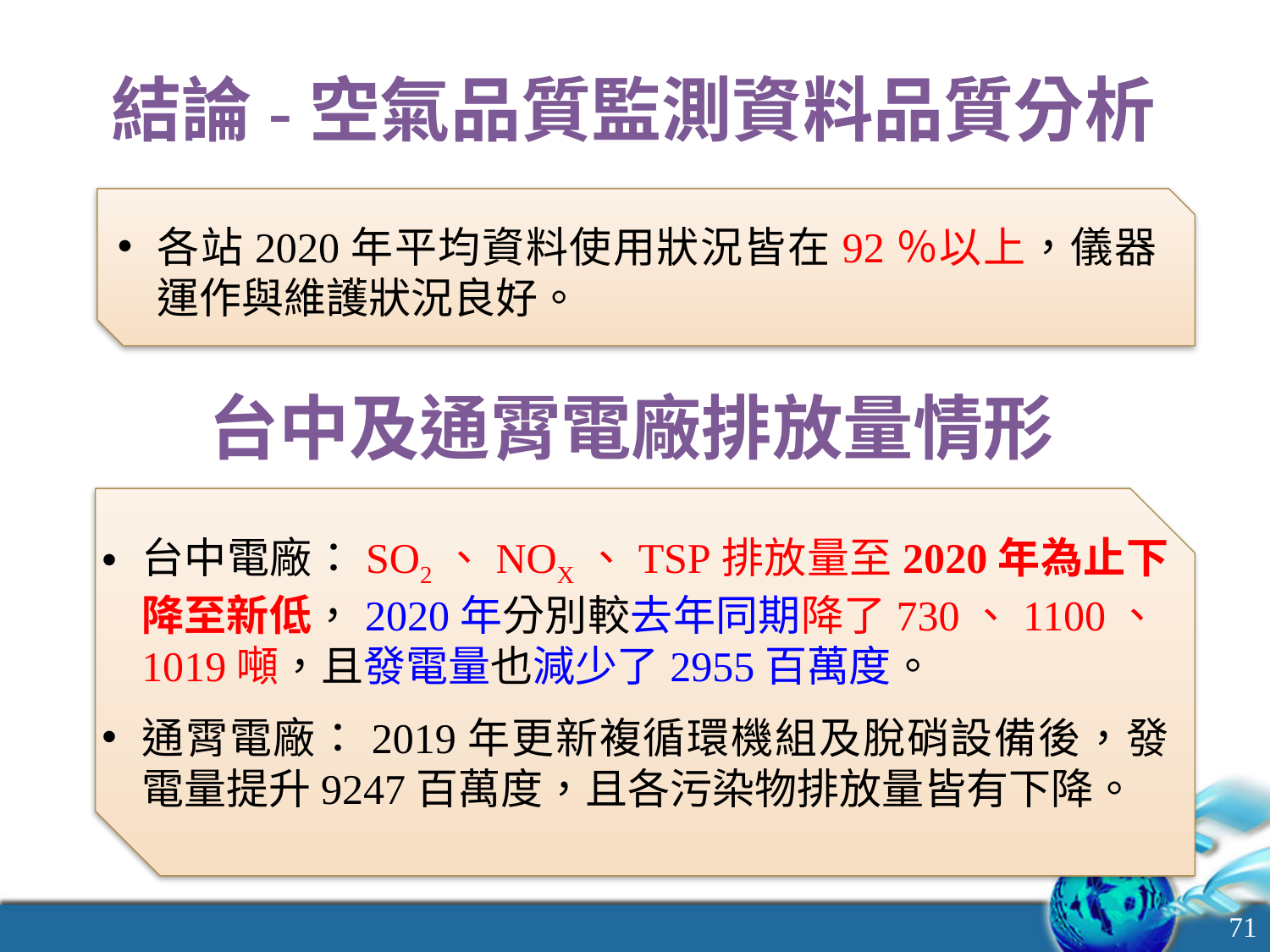

結論-空氣品質監測資料品質分析

各站2020年平均資料使用狀況皆在92％以上，儀器運作與維護狀況良好。
台中及通霄電廠排放量情形

台中電廠：SO2、NOX、TSP排放量至2020年為止下降至新低，2020年分別較去年同期降了730、1100、1019噸，且發電量也減少了2955百萬度。
通霄電廠：2019年更新複循環機組及脫硝設備後，發電量提升9247百萬度，且各污染物排放量皆有下降。
71